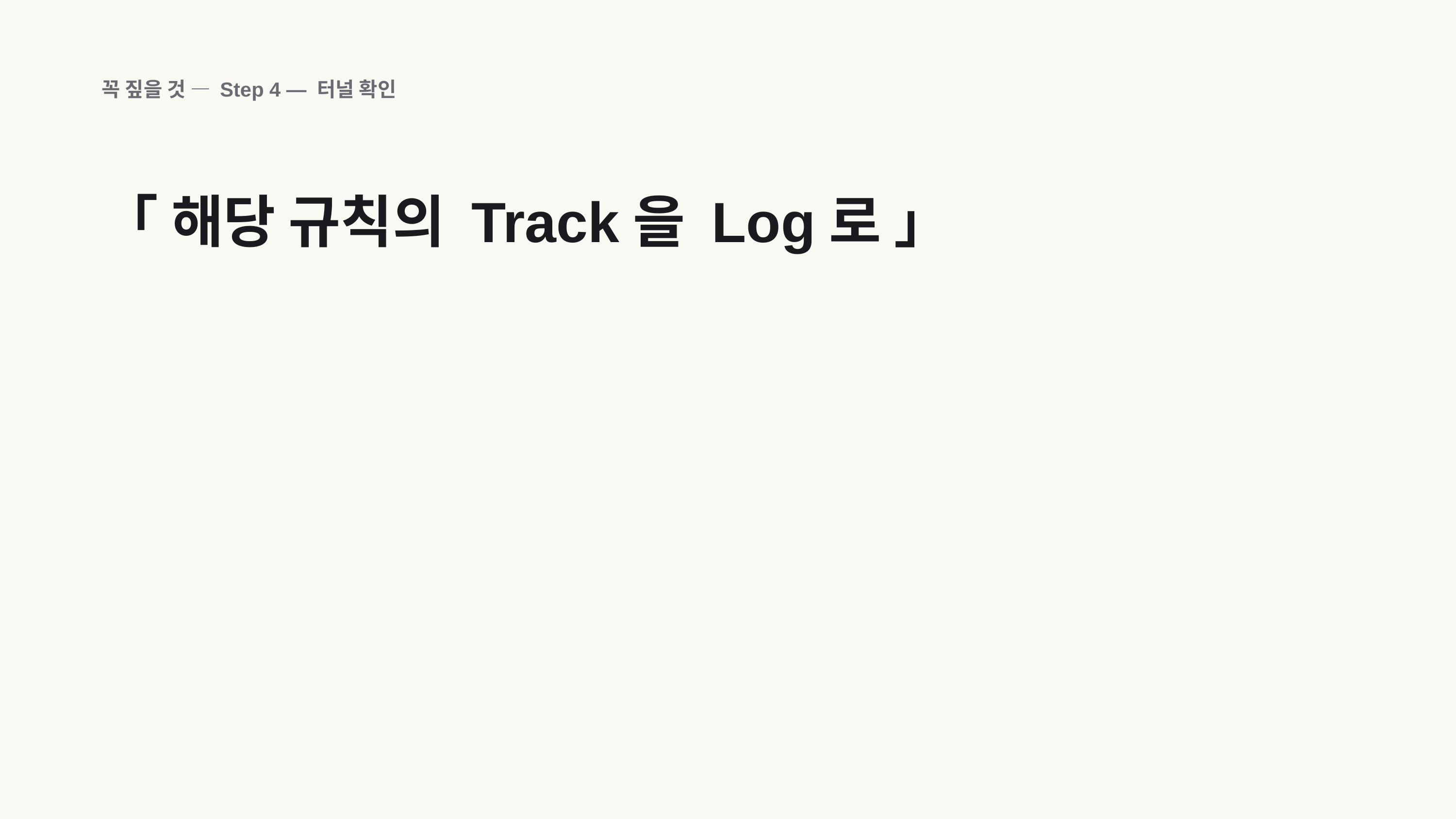

꼭 짚을 것 — Step 4 — 터널 확인
「 해당 규칙의 Track을 Log로 」